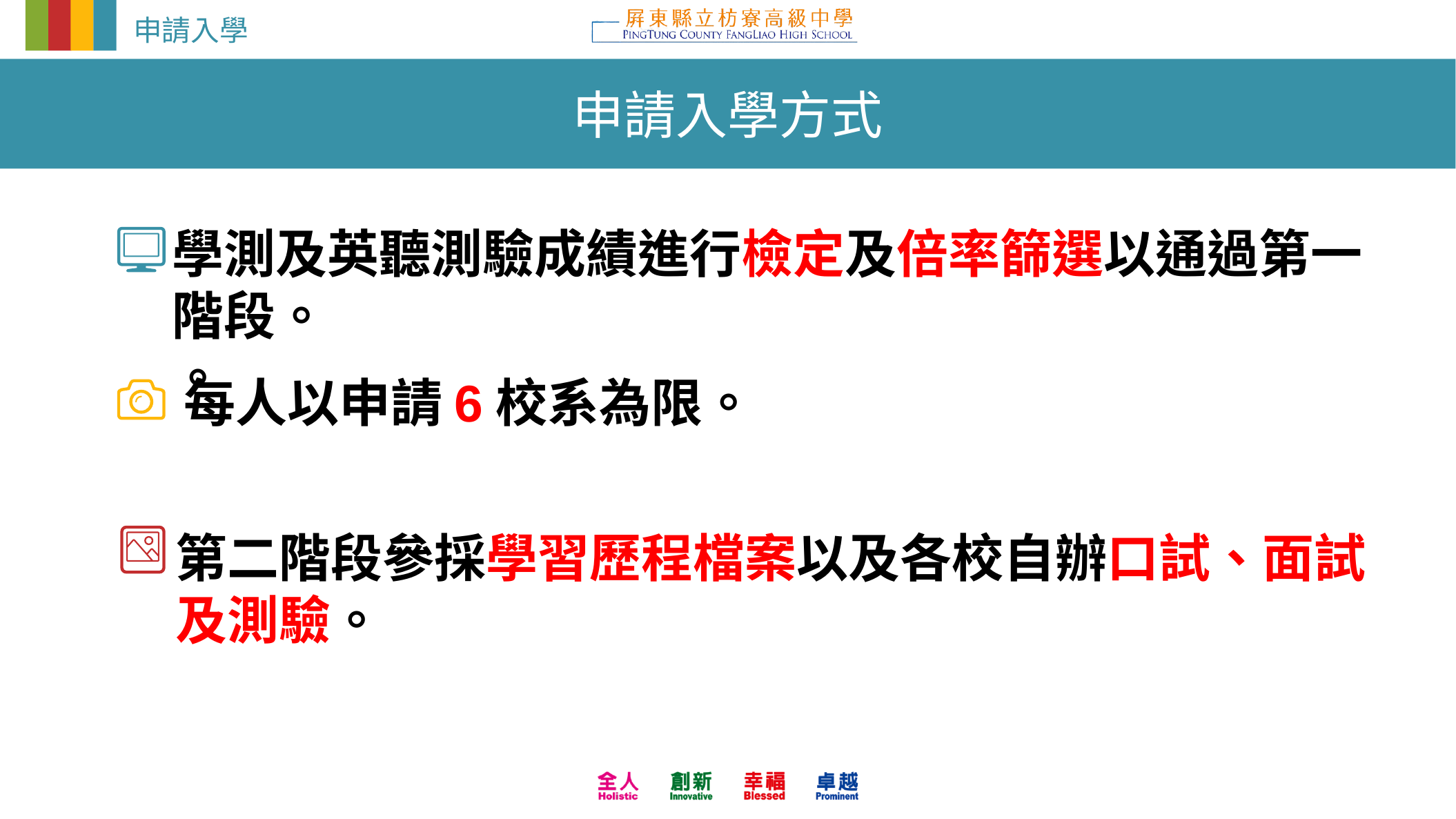

申請入學
申請入學方式
學測及英聽測驗成績進行檢定及倍率篩選以通過第一階段。
。

每人以申請6校系為限。

第二階段參採學習歷程檔案以及各校自辦口試、面試及測驗。